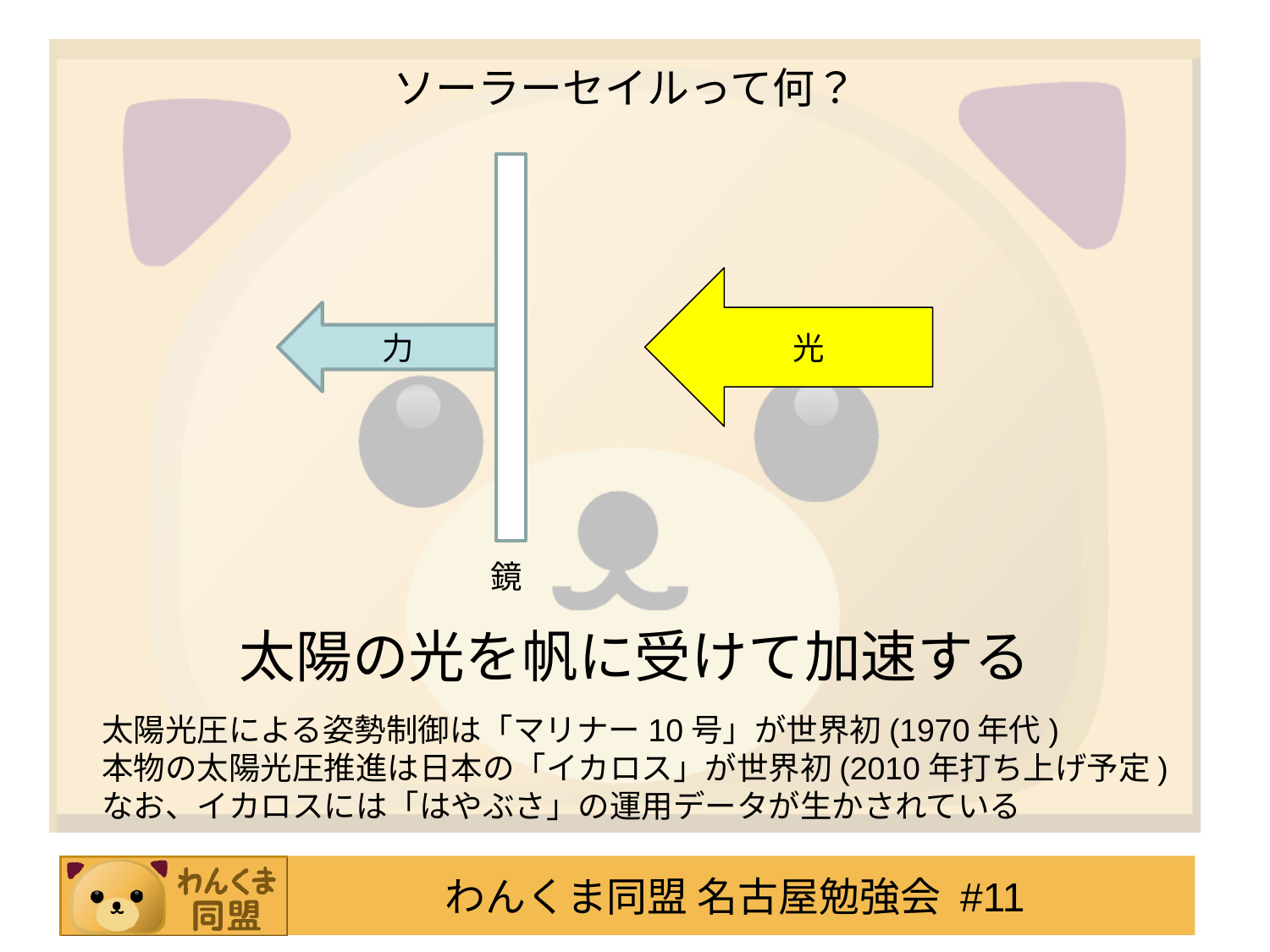

# ソーラーセイルって何？

光
力
鏡
太陽の光を帆に受けて加速する
太陽光圧による姿勢制御は「マリナー10号」が世界初(1970年代)
本物の太陽光圧推進は日本の「イカロス」が世界初(2010年打ち上げ予定)
なお、イカロスには「はやぶさ」の運用データが生かされている